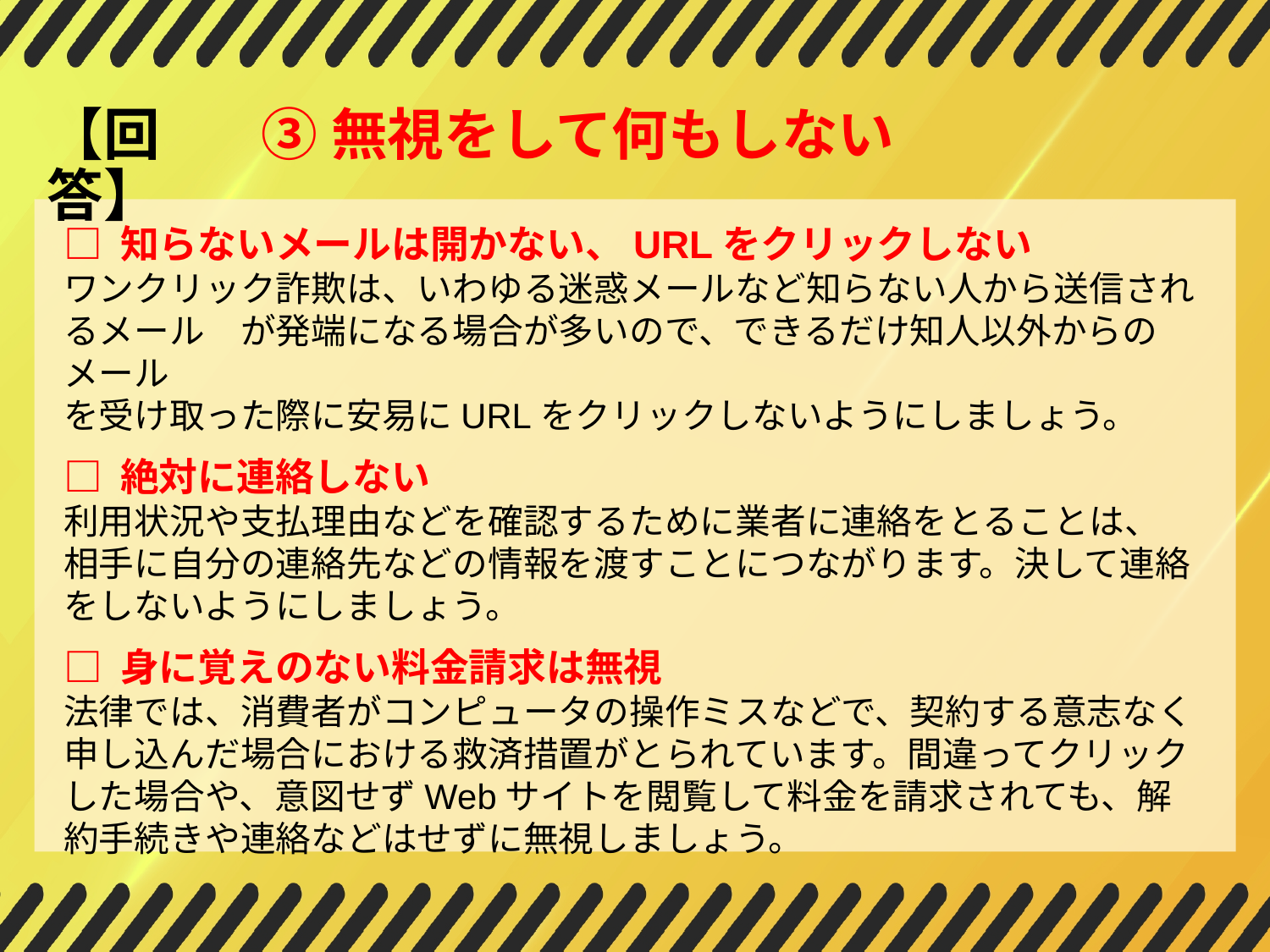

【回答】
③無視をして何もしない

□ 知らないメールは開かない、URLをクリックしない
ワンクリック詐欺は、いわゆる迷惑メールなど知らない人から送信されるメール　が発端になる場合が多いので、できるだけ知人以外からのメール
を受け取った際に安易にURLをクリックしないようにしましょう。

□ 絶対に連絡しない
利用状況や支払理由などを確認するために業者に連絡をとることは、
相手に自分の連絡先などの情報を渡すことにつながります。決して連絡
をしないようにしましょう。

□ 身に覚えのない料金請求は無視
法律では、消費者がコンピュータの操作ミスなどで、契約する意志なく
申し込んだ場合における救済措置がとられています。間違ってクリックした場合や、意図せずWebサイトを閲覧して料金を請求されても、解約手続きや連絡などはせずに無視しましょう。